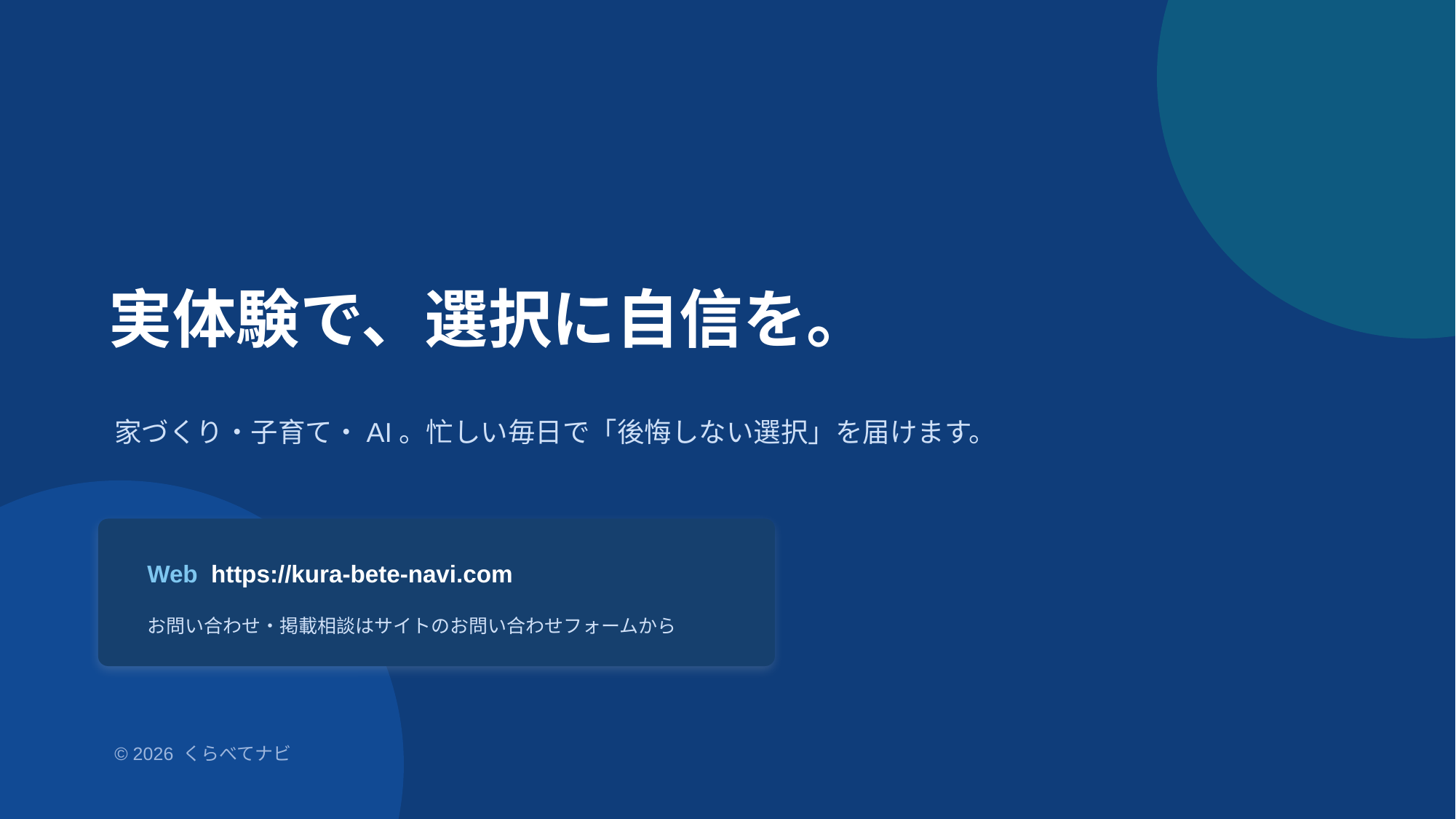

実体験で、選択に自信を。
家づくり・子育て・AI。忙しい毎日で「後悔しない選択」を届けます。

Web  https://kura-bete-navi.com
お問い合わせ・掲載相談はサイトのお問い合わせフォームから
© 2026 くらべてナビ